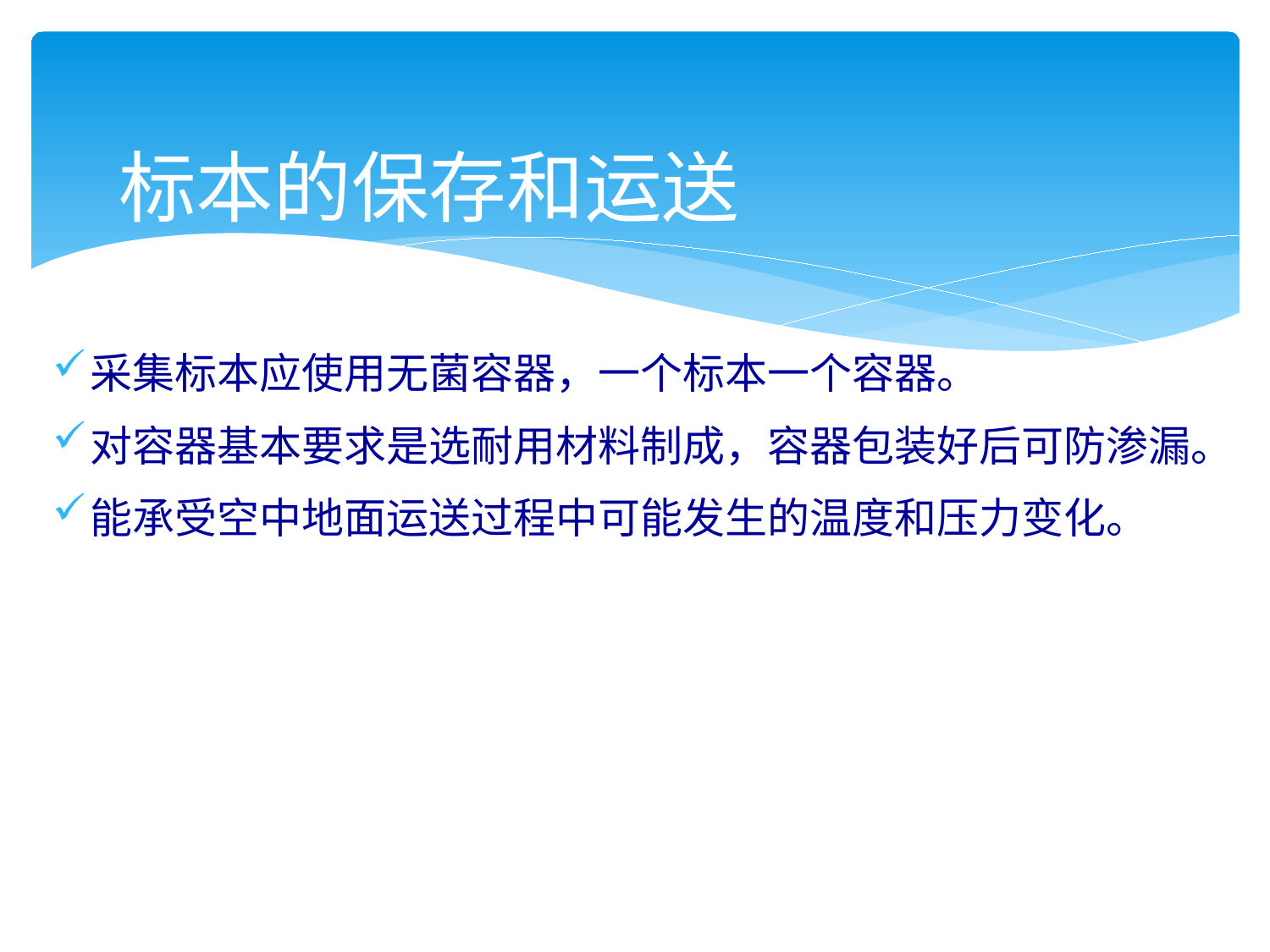

# 标本的保存和运送
采集标本应使用无菌容器，一个标本一个容器。
对容器基本要求是选耐用材料制成，容器包装好后可防渗漏。
能承受空中地面运送过程中可能发生的温度和压力变化。